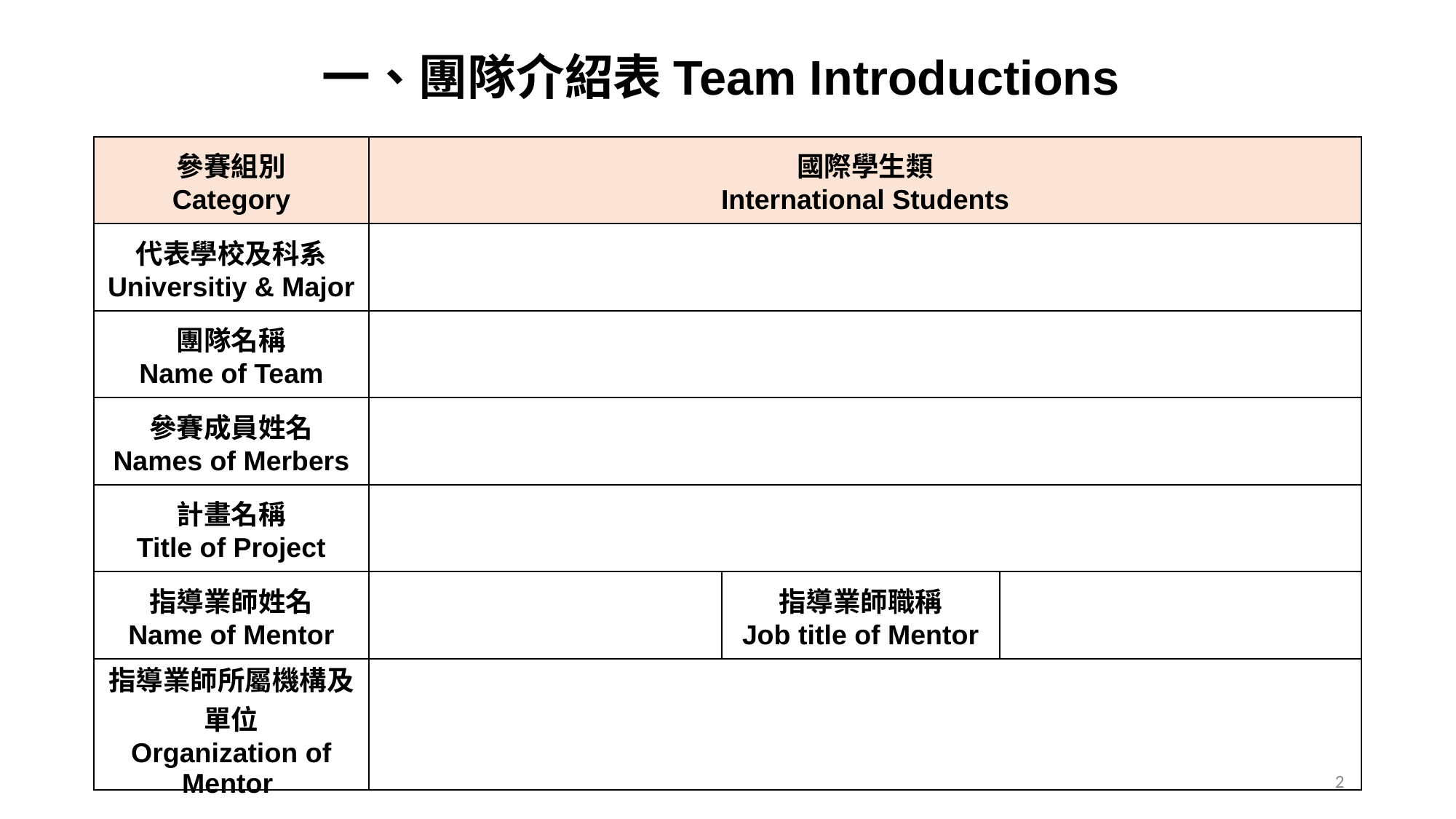

一、團隊介紹表Team Introductions

| 參賽組別 Category | 國際學生類 International Students |  |  |
| --- | --- | --- | --- |
| 代表學校及科系 Universitiy & Major |  |  |  |
| 團隊名稱 Name of Team |  |  |  |
| 參賽成員姓名 Names of Merbers |  |  |  |
| 計畫名稱 Title of Project |  |  |  |
| 指導業師姓名 Name of Mentor |  | 指導業師職稱 Job title of Mentor |  |
| 指導業師所屬機構及單位 Organization of Mentor |  |  |  |

2